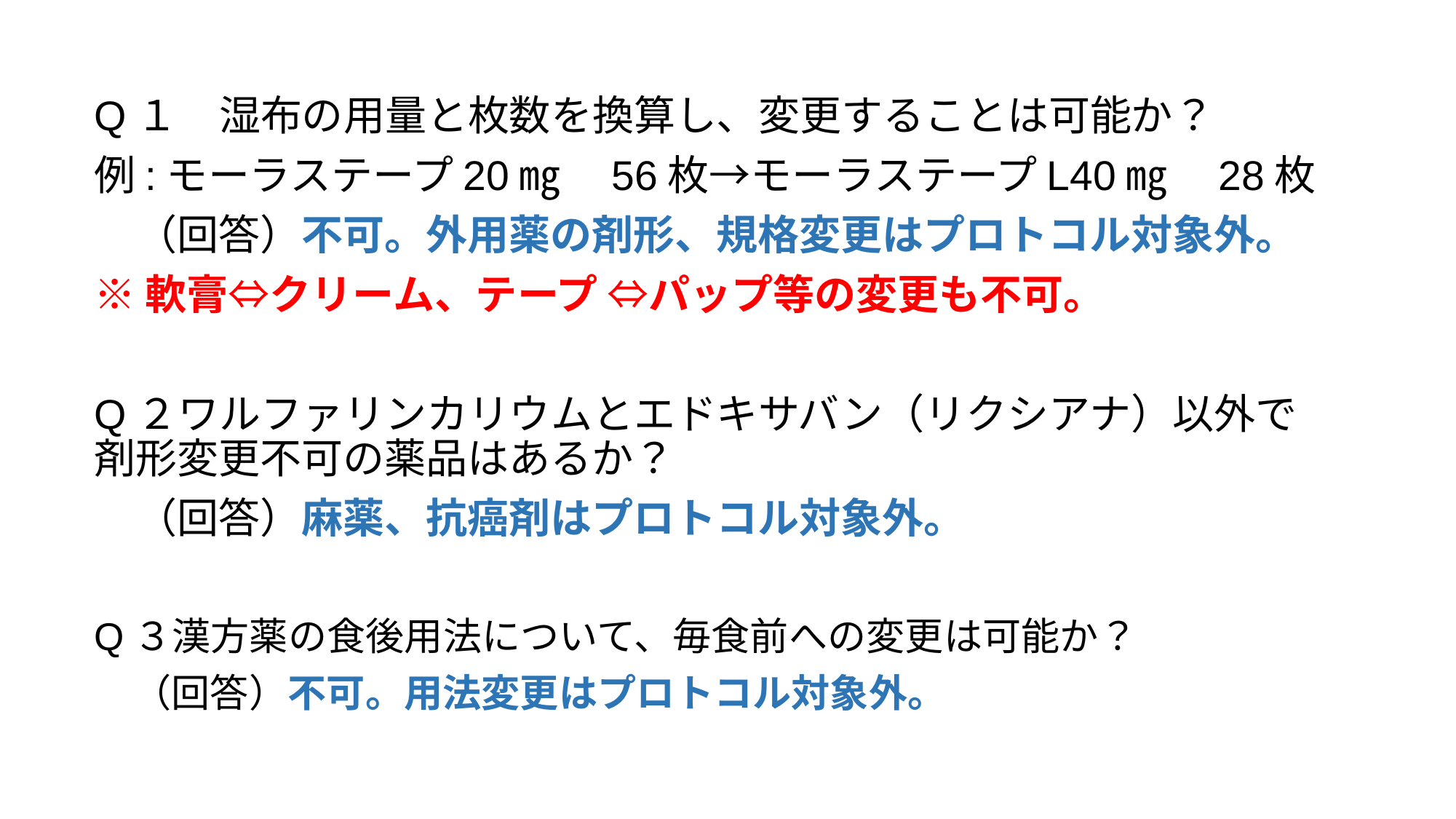

Q１　湿布の用量と枚数を換算し、変更することは可能か？
例:モーラステープ20㎎　56枚→モーラステープL40㎎　28枚
　（回答）不可。外用薬の剤形、規格変更はプロトコル対象外。
※軟膏⇔クリーム、テープ ⇔パップ等の変更も不可。

Q２ワルファリンカリウムとエドキサバン（リクシアナ）以外で剤形変更不可の薬品はあるか？
　（回答）麻薬、抗癌剤はプロトコル対象外。

Q３漢方薬の食後用法について、毎食前への変更は可能か？
　（回答）不可。用法変更はプロトコル対象外。